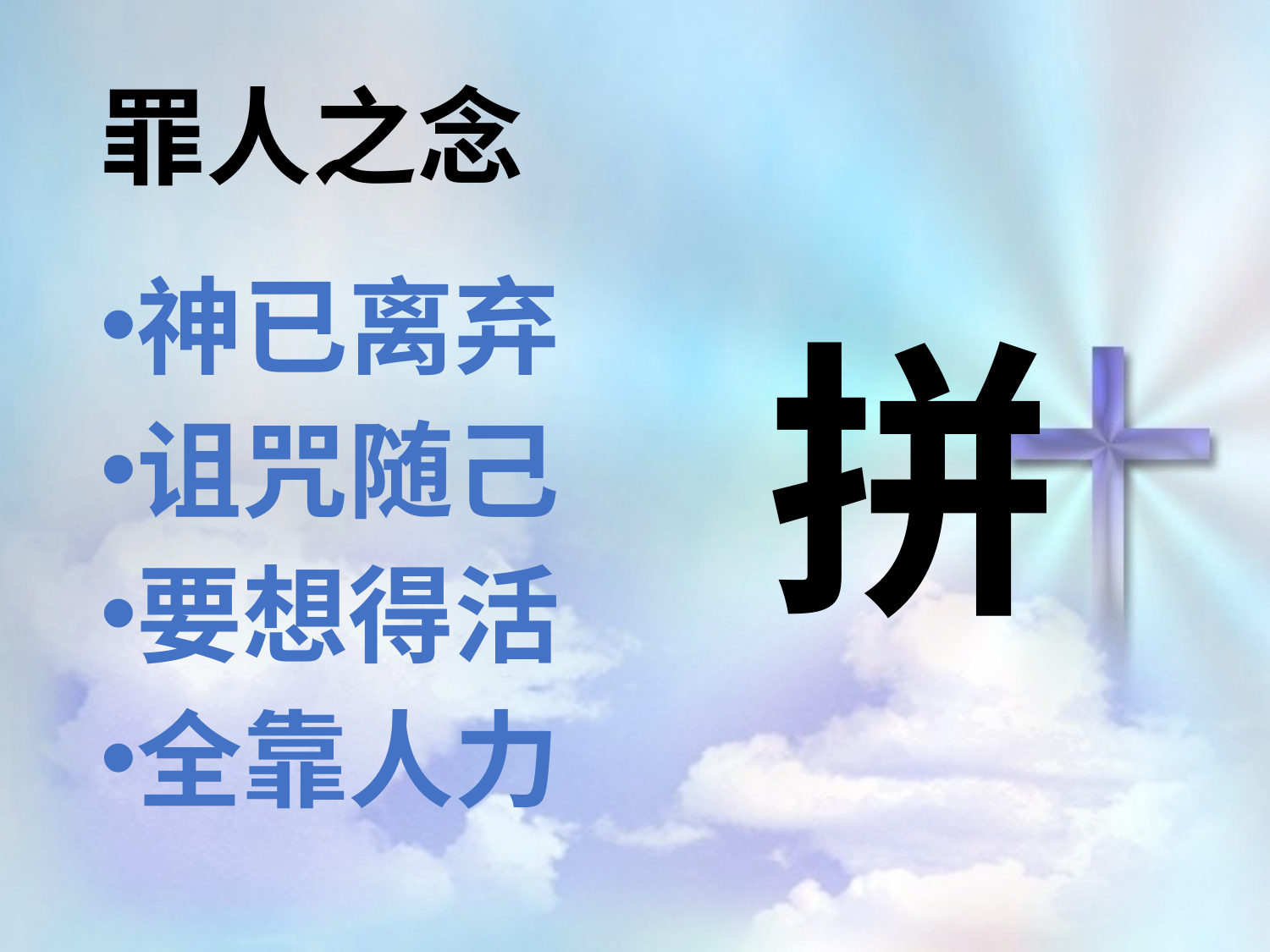

# 罪人之念
神已离弃
诅咒随己
要想得活
全靠人力

拼